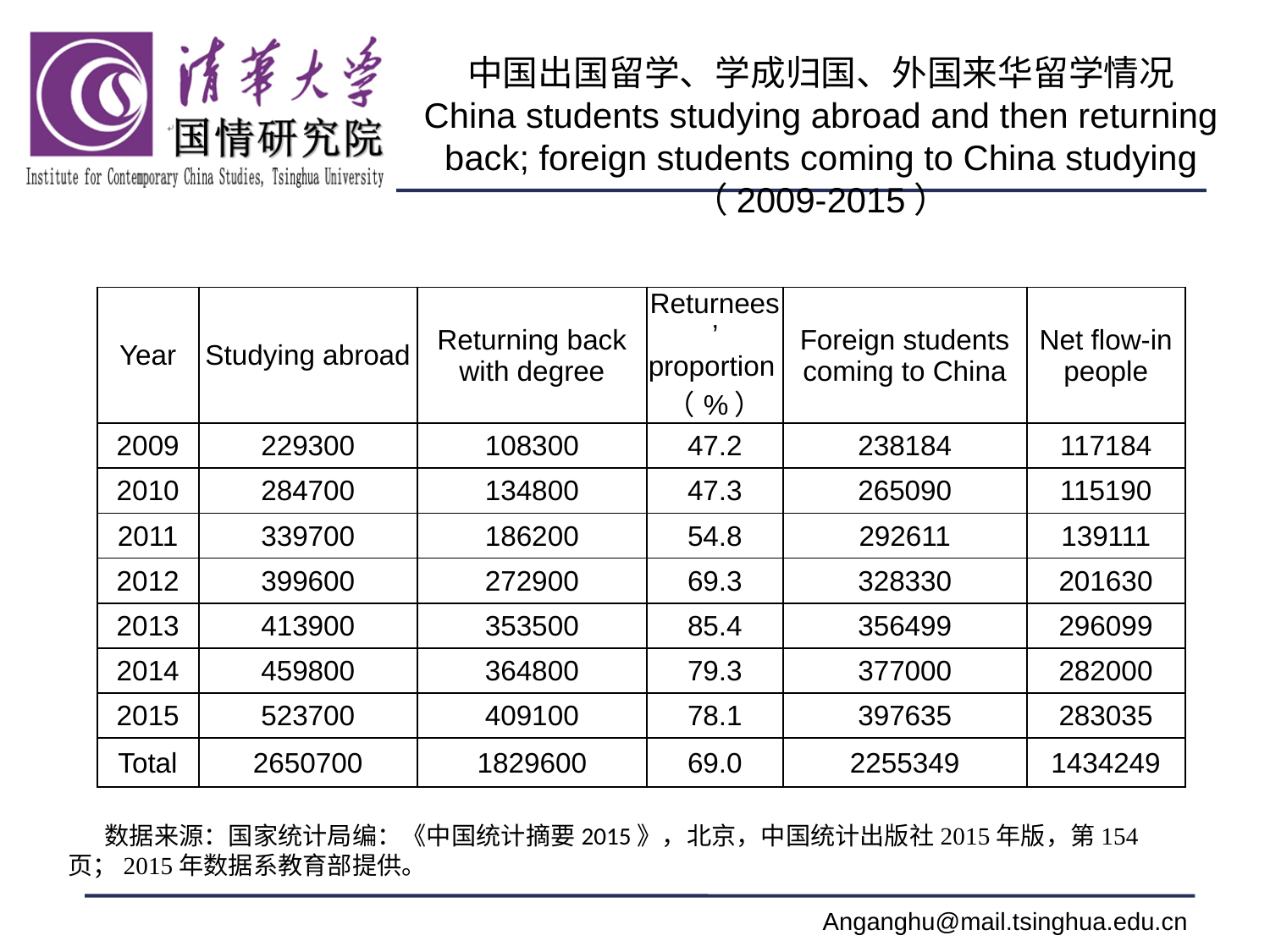

# 中国出国留学、学成归国、外国来华留学情况 China students studying abroad and then returning back; foreign students coming to China studying （2009-2015）
| Year | Studying abroad | Returning back with degree | Returnees’ proportion（%） | Foreign students coming to China | Net flow-in people |
| --- | --- | --- | --- | --- | --- |
| 2009 | 229300 | 108300 | 47.2 | 238184 | 117184 |
| 2010 | 284700 | 134800 | 47.3 | 265090 | 115190 |
| 2011 | 339700 | 186200 | 54.8 | 292611 | 139111 |
| 2012 | 399600 | 272900 | 69.3 | 328330 | 201630 |
| 2013 | 413900 | 353500 | 85.4 | 356499 | 296099 |
| 2014 | 459800 | 364800 | 79.3 | 377000 | 282000 |
| 2015 | 523700 | 409100 | 78.1 | 397635 | 283035 |
| Total | 2650700 | 1829600 | 69.0 | 2255349 | 1434249 |
数据来源：国家统计局编：《中国统计摘要2015》，北京，中国统计出版社2015年版，第154页；2015年数据系教育部提供。